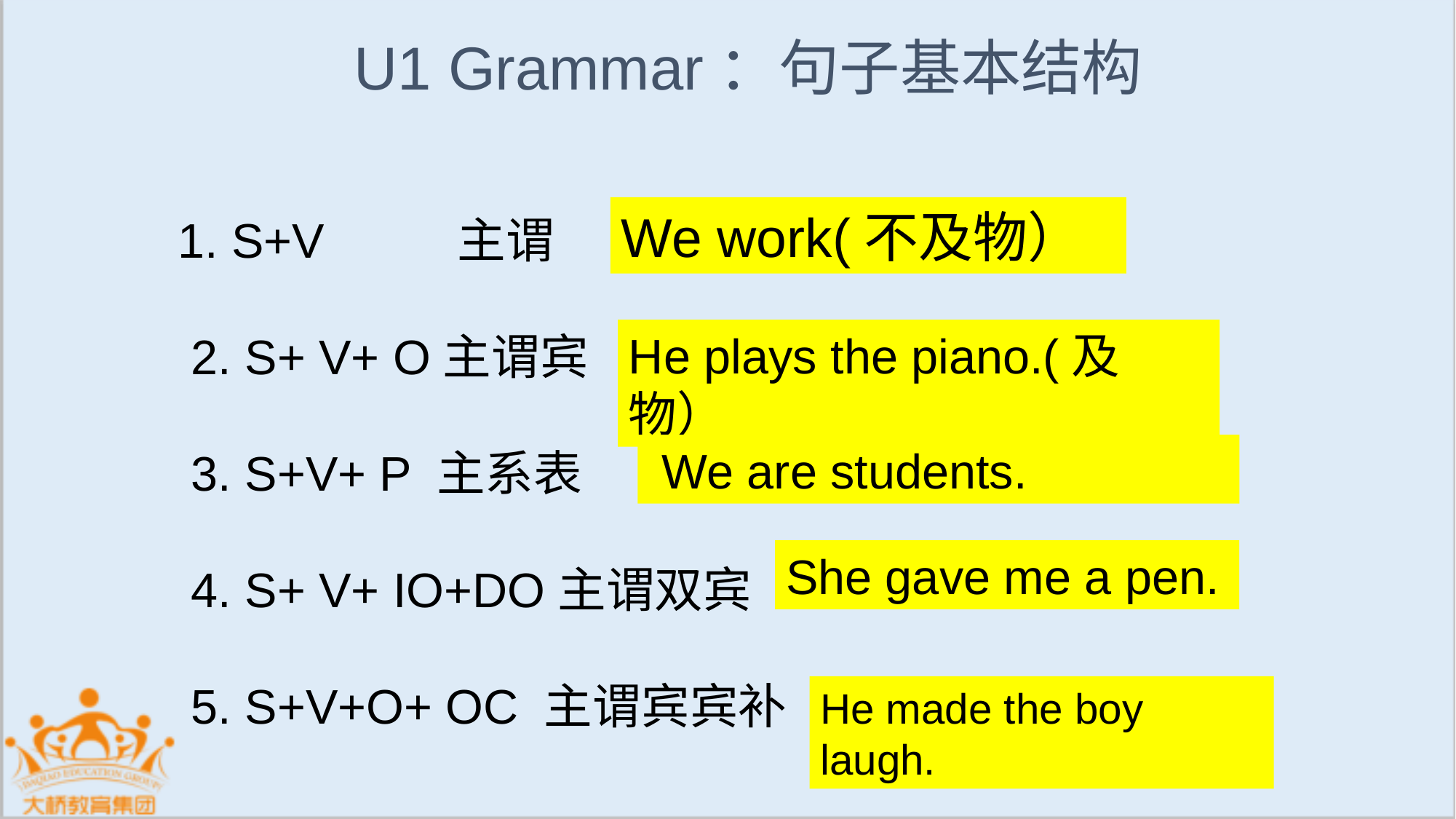

U1 Grammar：句子基本结构
1. S+V         主谓
 2. S+ V+ O主谓宾
 3. S+V+ P 主系表
 4. S+ V+ IO+DO主谓双宾
 5. S+V+O+ OC 主谓宾宾补
We work(不及物）
He plays the piano.(及物）
 We are students.
She gave me a pen.
He made the boy laugh.